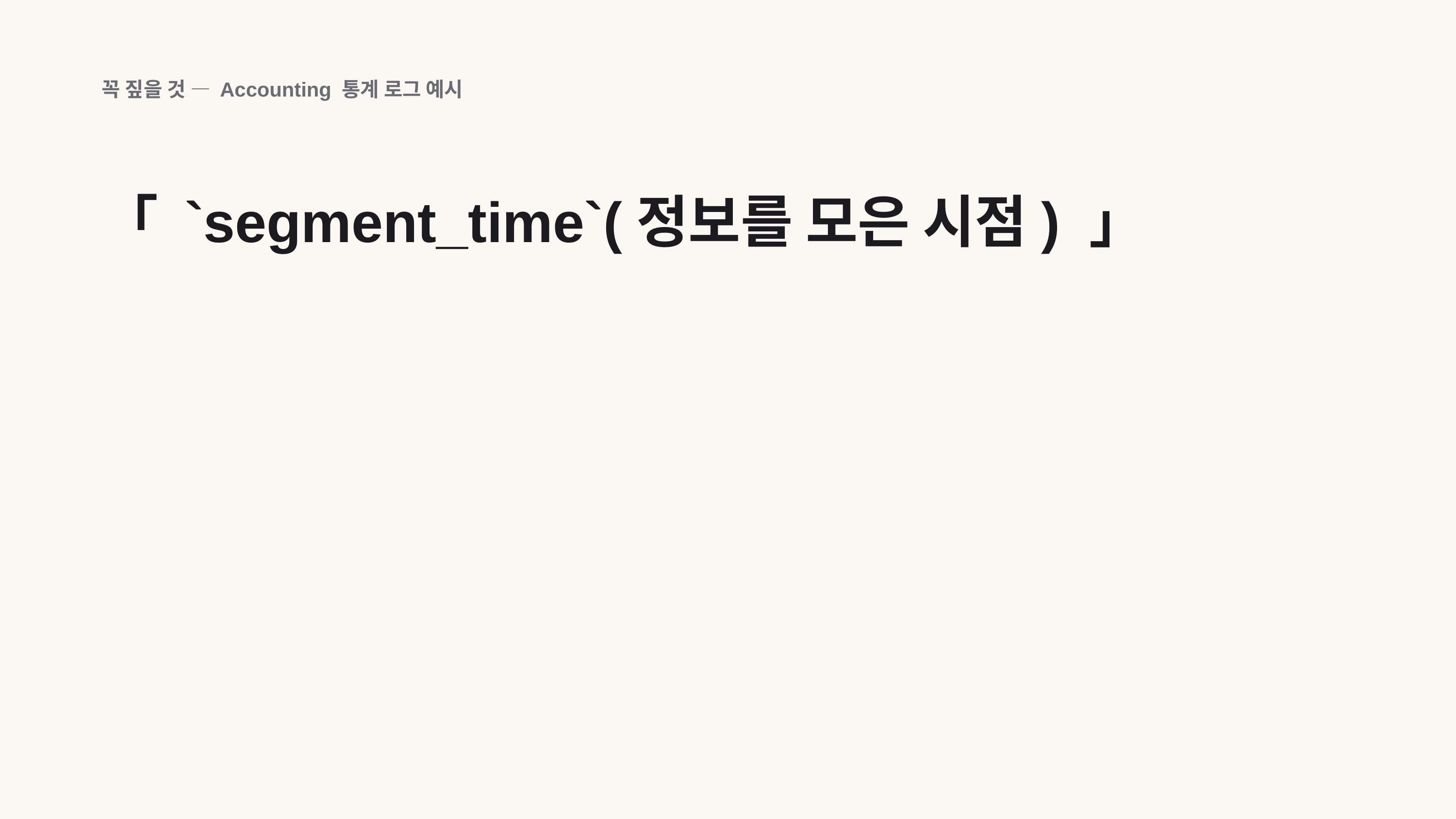

꼭 짚을 것 — Accounting 통계 로그 예시
「 `segment_time`(정보를 모은 시점) 」